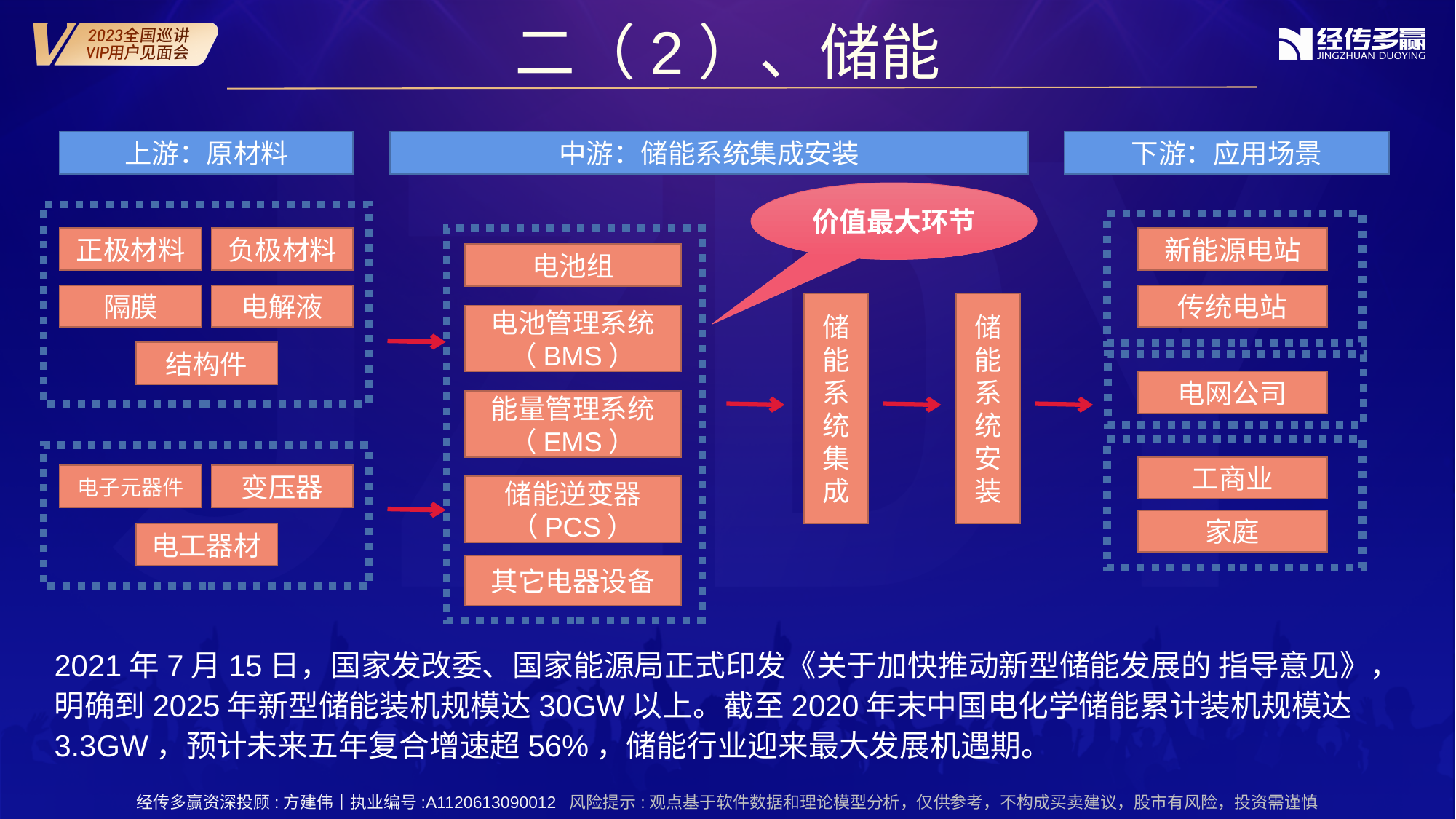

二（2）、储能
上游：原材料
中游：储能系统集成安装
下游：应用场景
价值最大环节

正极材料
负极材料

新能源电站
电池组
隔膜
电解液
传统电站
储
能
系
统
集
成
储
能
系
统
安装
电池管理系统
（BMS）
结构件

电网公司
能量管理系统
（EMS）

工商业
电子元器件
变压器
储能逆变器
（PCS）
家庭
电工器材
其它电器设备
2021年7月15日，国家发改委、国家能源局正式印发《关于加快推动新型储能发展的 指导意见》，明确到2025年新型储能装机规模达30GW以上。截至2020年末中国电化学储能累计装机规模达3.3GW，预计未来五年复合增速超56%，储能行业迎来最大发展机遇期。